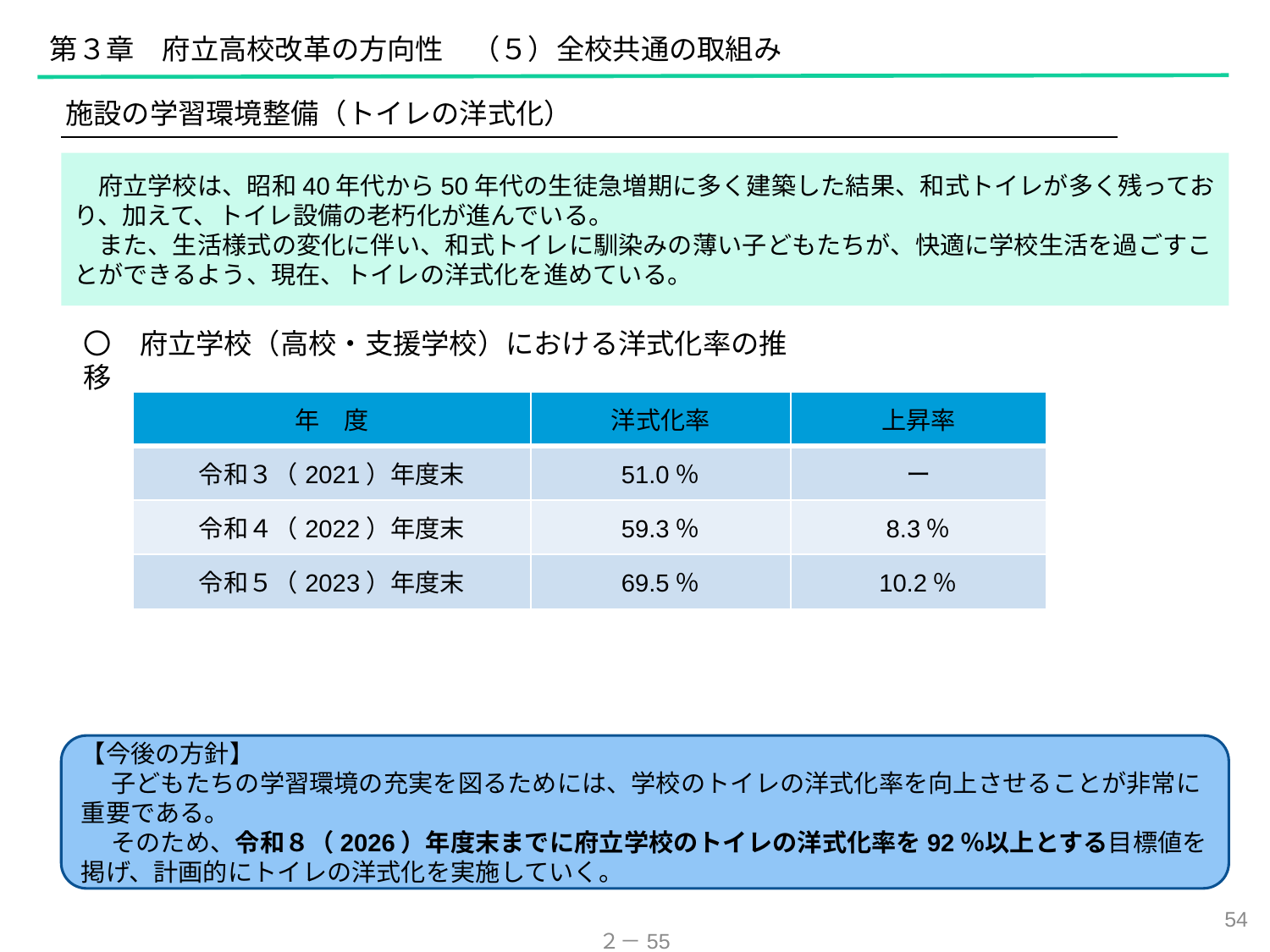

第３章　府立高校改革の方向性　（５）全校共通の取組み
施設の学習環境整備（トイレの洋式化）
　府立学校は、昭和40年代から50年代の生徒急増期に多く建築した結果、和式トイレが多く残っており、加えて、トイレ設備の老朽化が進んでいる。
　また、生活様式の変化に伴い、和式トイレに馴染みの薄い子どもたちが、快適に学校生活を過ごすことができるよう、現在、トイレの洋式化を進めている。
〇　府立学校（高校・支援学校）における洋式化率の推移
| 年　度 | 洋式化率 | 上昇率 |
| --- | --- | --- |
| 令和３（2021）年度末 | 51.0％ | ー |
| 令和４（2022）年度末 | 59.3％ | 8.3％ |
| 令和５（2023）年度末 | 69.5％ | 10.2％ |
【今後の方針】
　 子どもたちの学習環境の充実を図るためには、学校のトイレの洋式化率を向上させることが非常に重要である。
　 そのため、令和８（2026）年度末までに府立学校のトイレの洋式化率を92％以上とする目標値を掲げ、計画的にトイレの洋式化を実施していく。
54
２－55